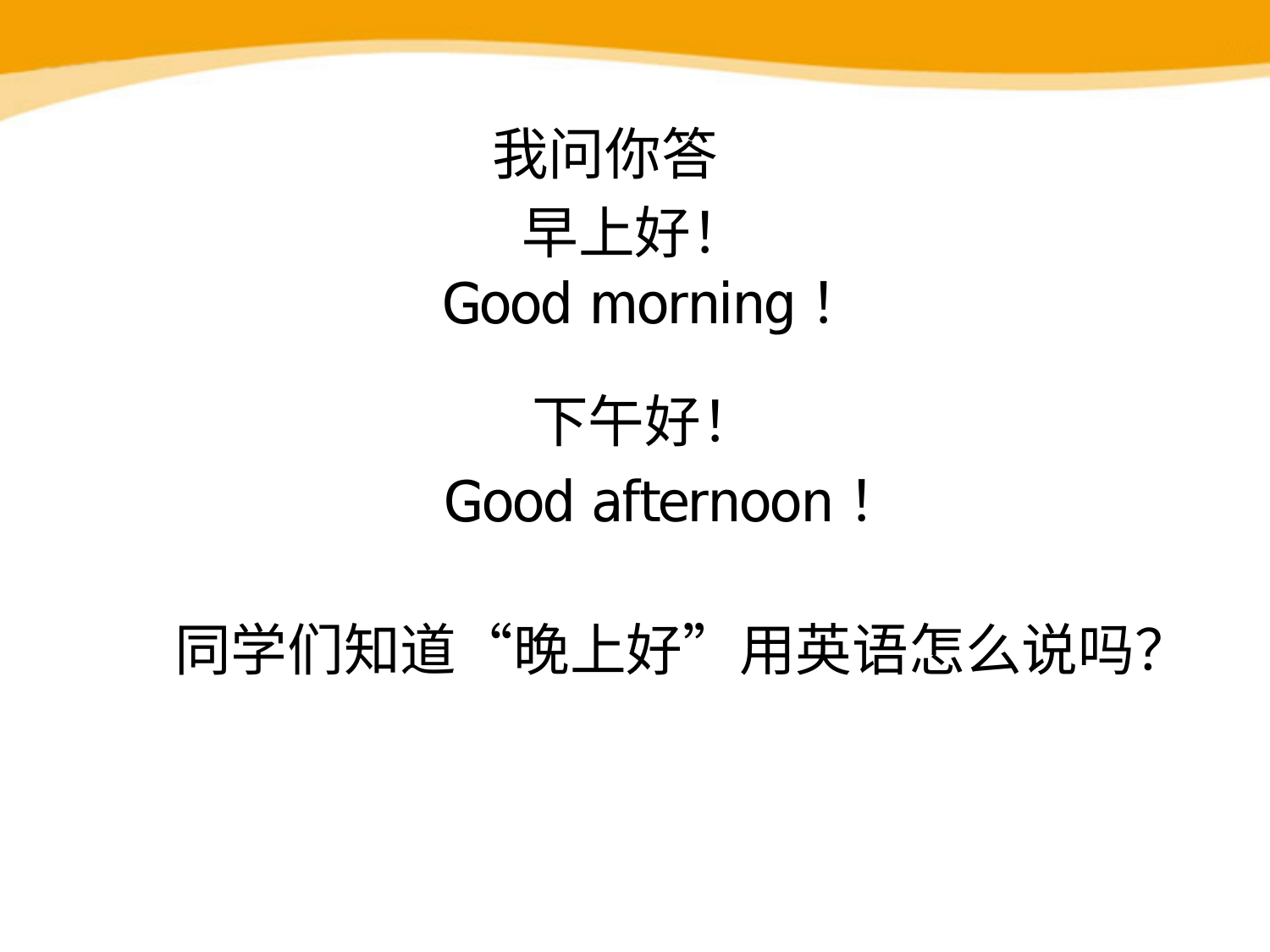

我问你答
早上好！
Good morning！
下午好！
Good afternoon！
同学们知道“晚上好”用英语怎么说吗？